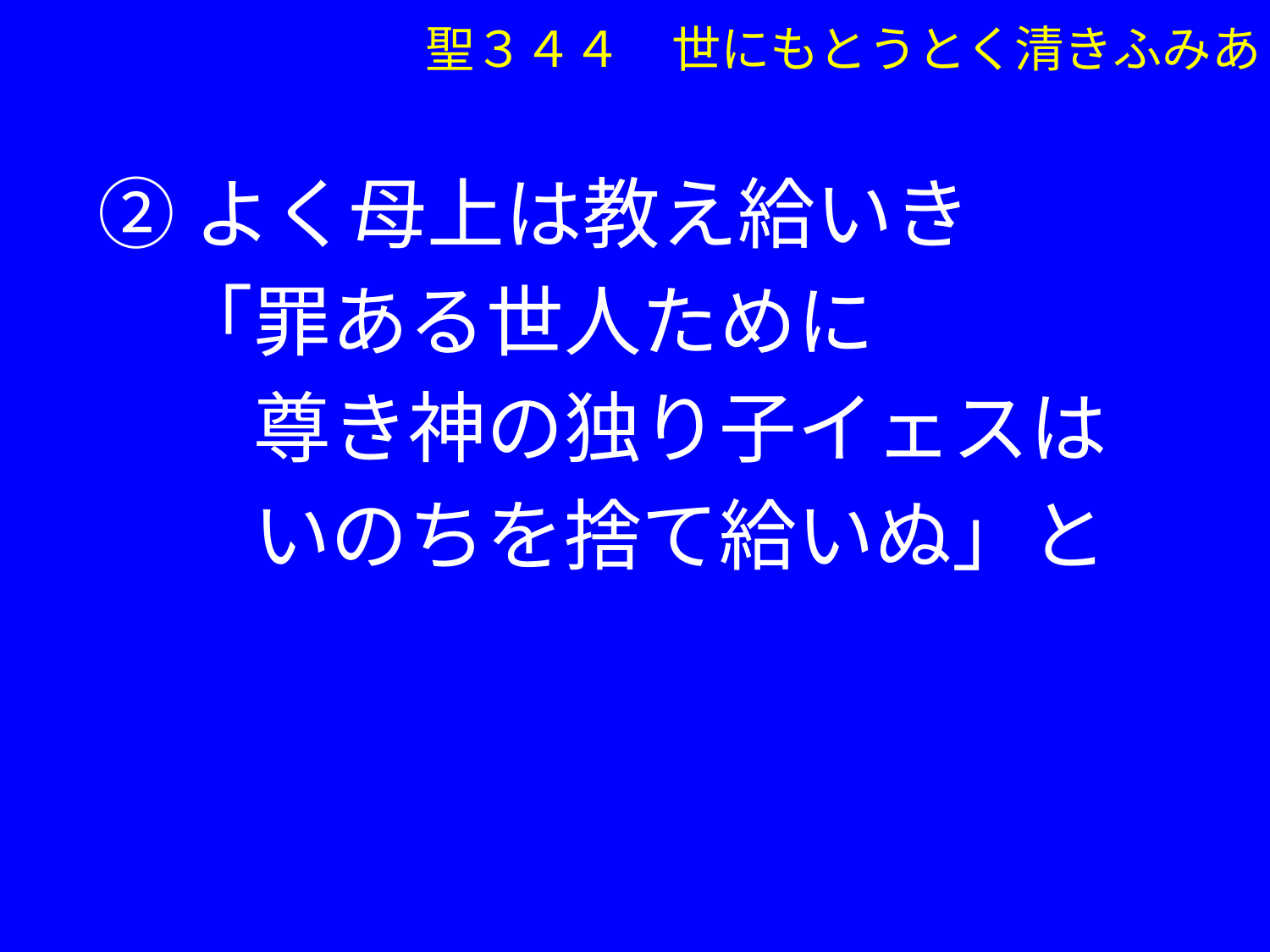

聖３４４　世にもとうとく清きふみあり
②よく母上は教え給いき
　「罪ある世人ために
　　尊き神の独り子イェスは
　　いのちを捨て給いぬ」と